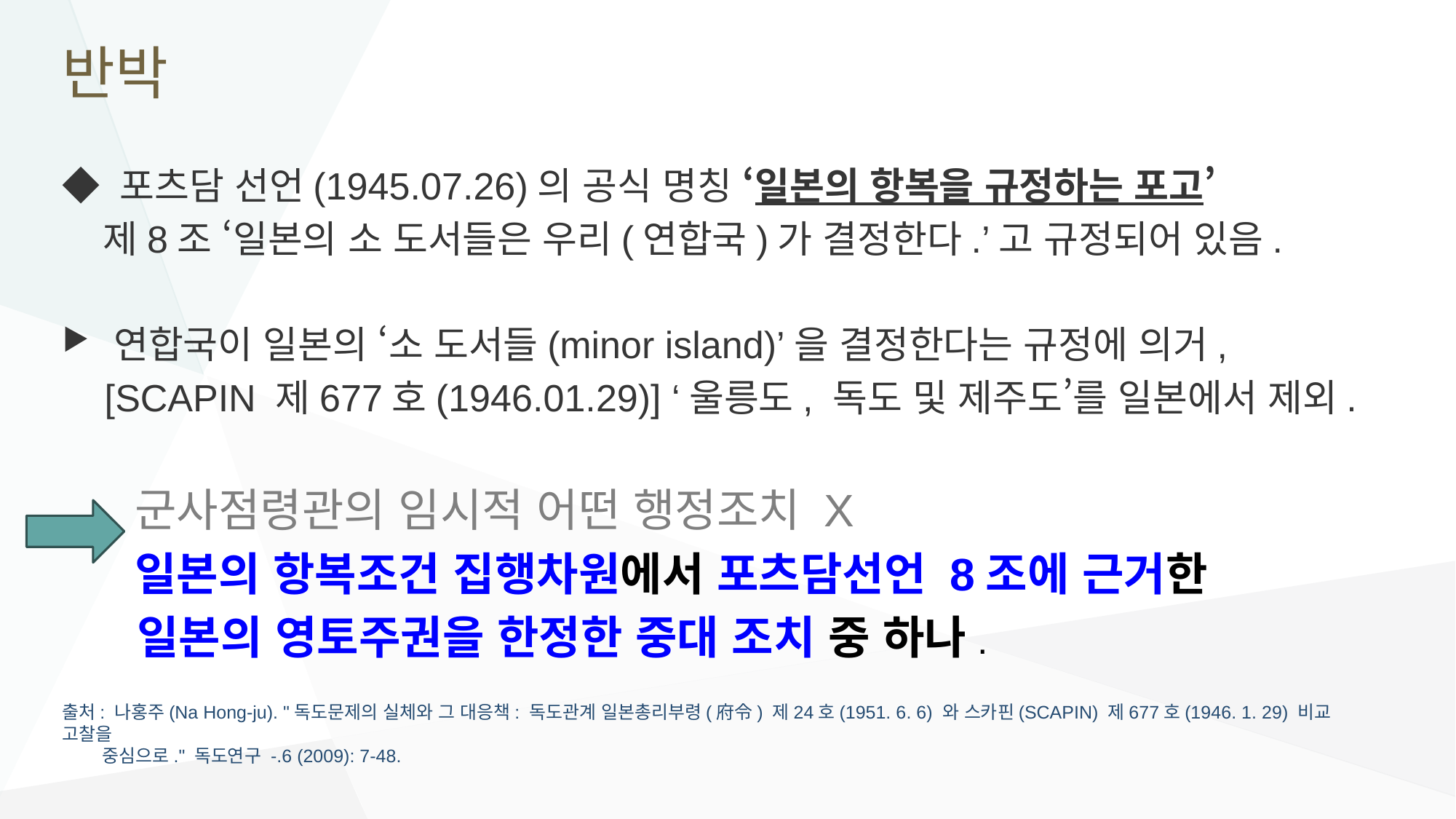

# 반박
◆ 포츠담 선언(1945.07.26)의 공식 명칭 ‘일본의 항복을 규정하는 포고’
   제8조 ‘일본의 소 도서들은 우리(연합국)가 결정한다.’고 규정되어 있음.

 연합국이 일본의 ‘소 도서들(minor island)’을 결정한다는 규정에 의거,
    [SCAPIN 제677호(1946.01.29)] ‘울릉도, 독도 및 제주도’를 일본에서 제외.

      군사점령관의 임시적 어떤 행정조치 X
      일본의 항복조건 집행차원에서 포츠담선언 8조에 근거한
     일본의 영토주권을 한정한 중대 조치 중 하나.

출처: 나홍주(Na Hong-ju). "독도문제의 실체와 그 대응책: 독도관계 일본총리부령(府令) 제24호(1951. 6. 6) 와 스카핀(SCAPIN) 제677호(1946. 1. 29) 비교 고찰을
       중심으로." 독도연구 -.6 (2009): 7-48.